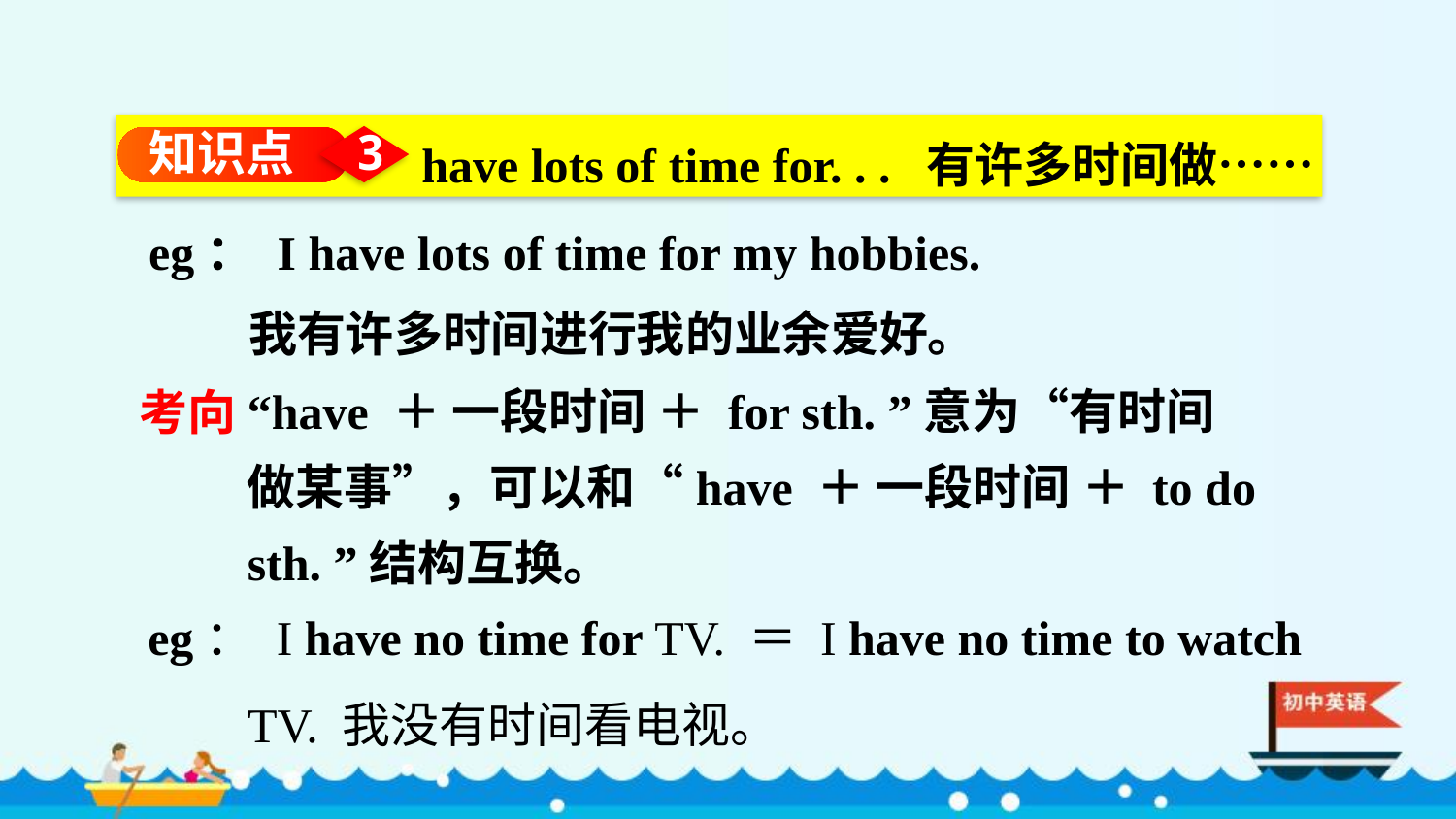

have lots of time for. . .  有许多时间做……

知识点
3

eg： I have lots of time for my hobbies.
我有许多时间进行我的业余爱好。
“have ＋ 一段时间 ＋ for sth. ”意为“有时间做某事”，可以和“have ＋ 一段时间 ＋ to do sth. ”结构互换。
考向
eg： I have no time for TV. ＝ I have no time to watch TV. 我没有时间看电视。